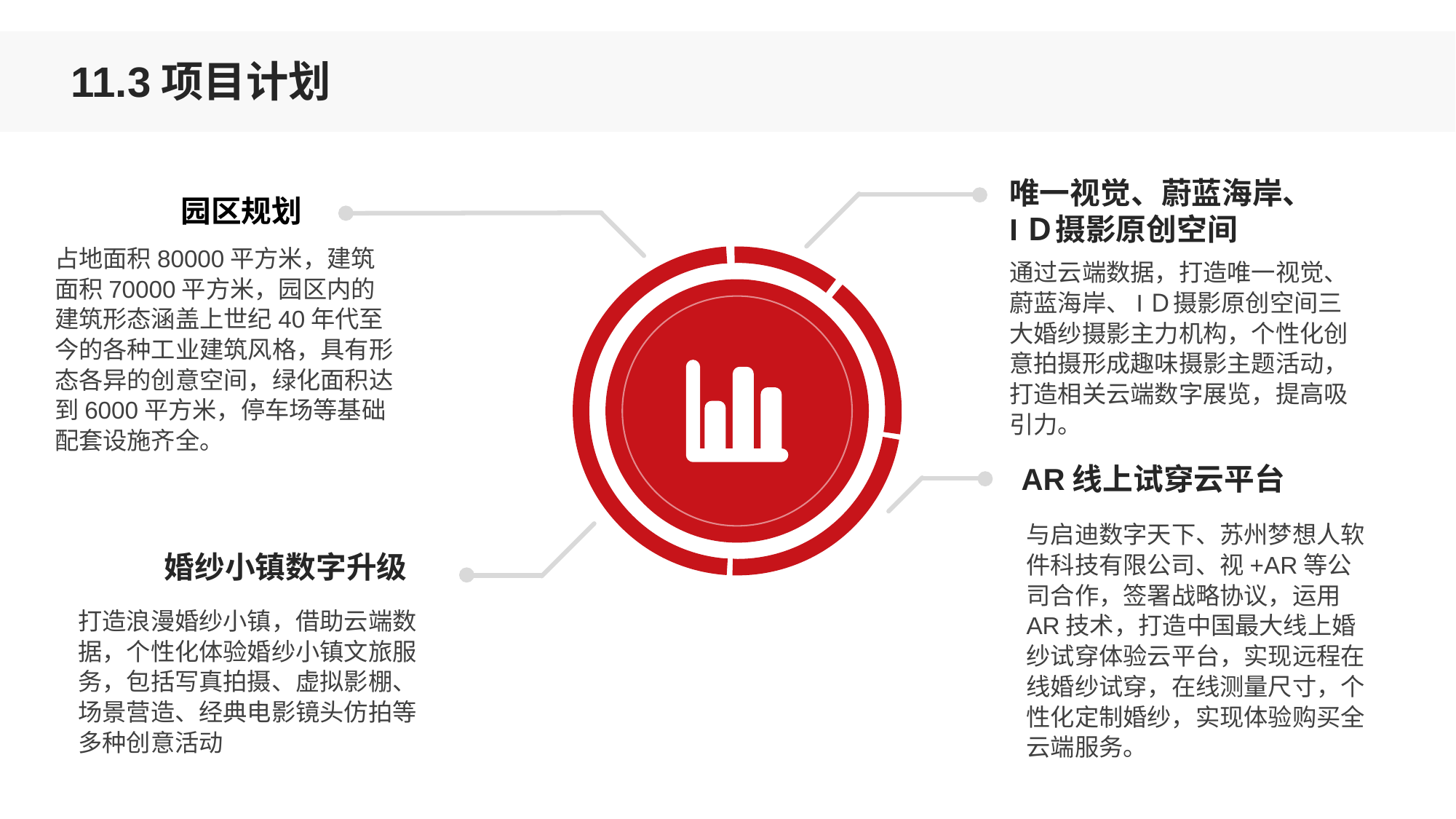

11.3项目计划
唯一视觉、蔚蓝海岸、
IＤ摄影原创空间
园区规划

占地面积80000平方米，建筑面积70000平方米，园区内的建筑形态涵盖上世纪40年代至今的各种工业建筑风格，具有形态各异的创意空间，绿化面积达到6000平方米，停车场等基础配套设施齐全。

通过云端数据，打造唯一视觉、蔚蓝海岸、IＤ摄影原创空间三大婚纱摄影主力机构，个性化创意拍摄形成趣味摄影主题活动，打造相关云端数字展览，提高吸引力。
AR线上试穿云平台

与启迪数字天下、苏州梦想人软件科技有限公司、视+AR等公司合作，签署战略协议，运用AR技术，打造中国最大线上婚纱试穿体验云平台，实现远程在线婚纱试穿，在线测量尺寸，个性化定制婚纱，实现体验购买全云端服务。

婚纱小镇数字升级
打造浪漫婚纱小镇，借助云端数据，个性化体验婚纱小镇文旅服务，包括写真拍摄、虚拟影棚、场景营造、经典电影镜头仿拍等多种创意活动